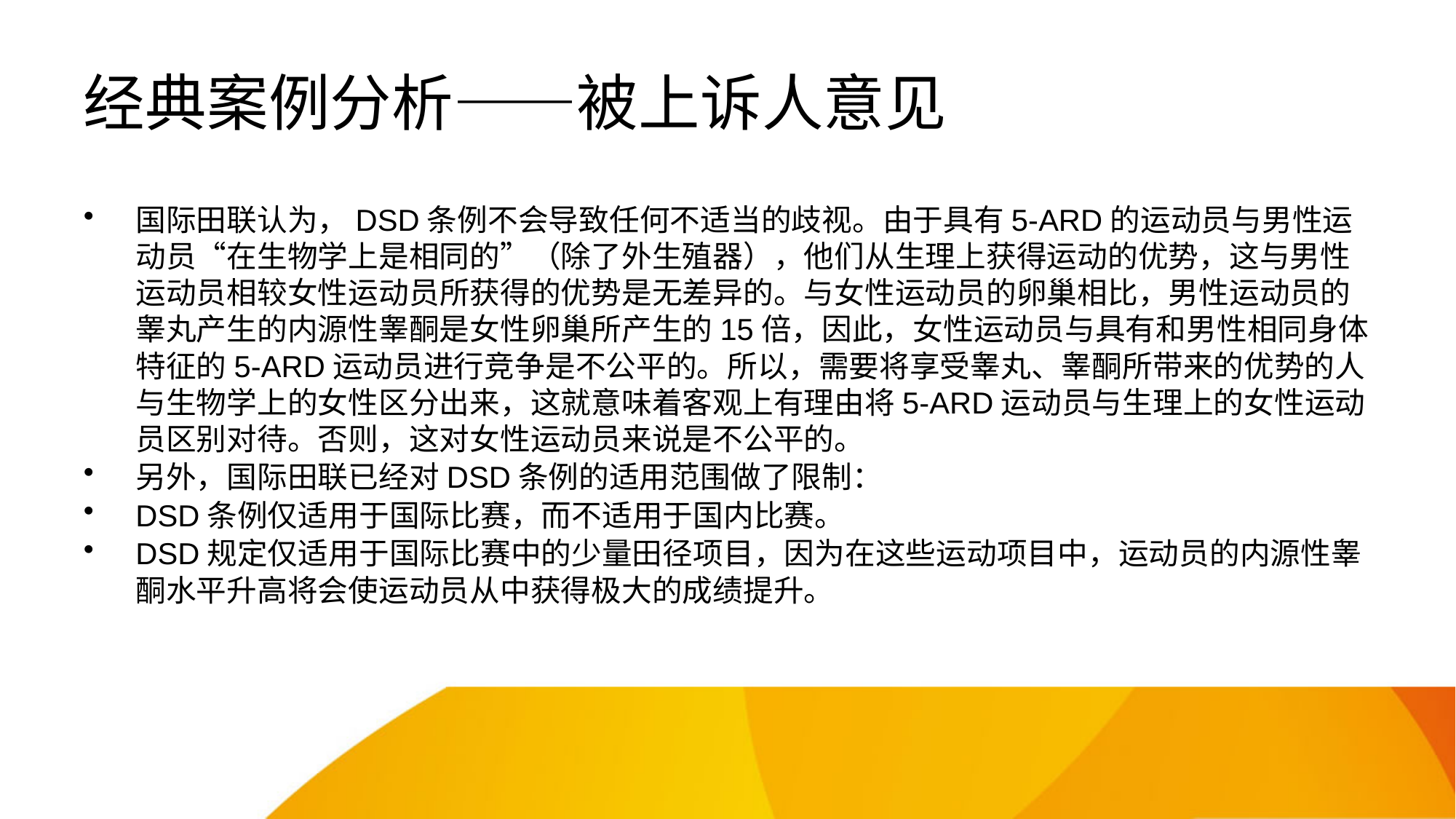

# 经典案例分析——被上诉人意见
国际田联认为，DSD条例不会导致任何不适当的歧视。由于具有5-ARD的运动员与男性运动员“在生物学上是相同的”（除了外生殖器），他们从生理上获得运动的优势，这与男性运动员相较女性运动员所获得的优势是无差异的。与女性运动员的卵巢相比，男性运动员的睾丸产生的内源性睾酮是女性卵巢所产生的15倍，因此，女性运动员与具有和男性相同身体特征的5-ARD运动员进行竞争是不公平的。所以，需要将享受睾丸、睾酮所带来的优势的人与生物学上的女性区分出来，这就意味着客观上有理由将5-ARD运动员与生理上的女性运动员区别对待。否则，这对女性运动员来说是不公平的。
另外，国际田联已经对DSD条例的适用范围做了限制：
DSD条例仅适用于国际比赛，而不适用于国内比赛。
DSD规定仅适用于国际比赛中的少量田径项目，因为在这些运动项目中，运动员的内源性睾酮水平升高将会使运动员从中获得极大的成绩提升。